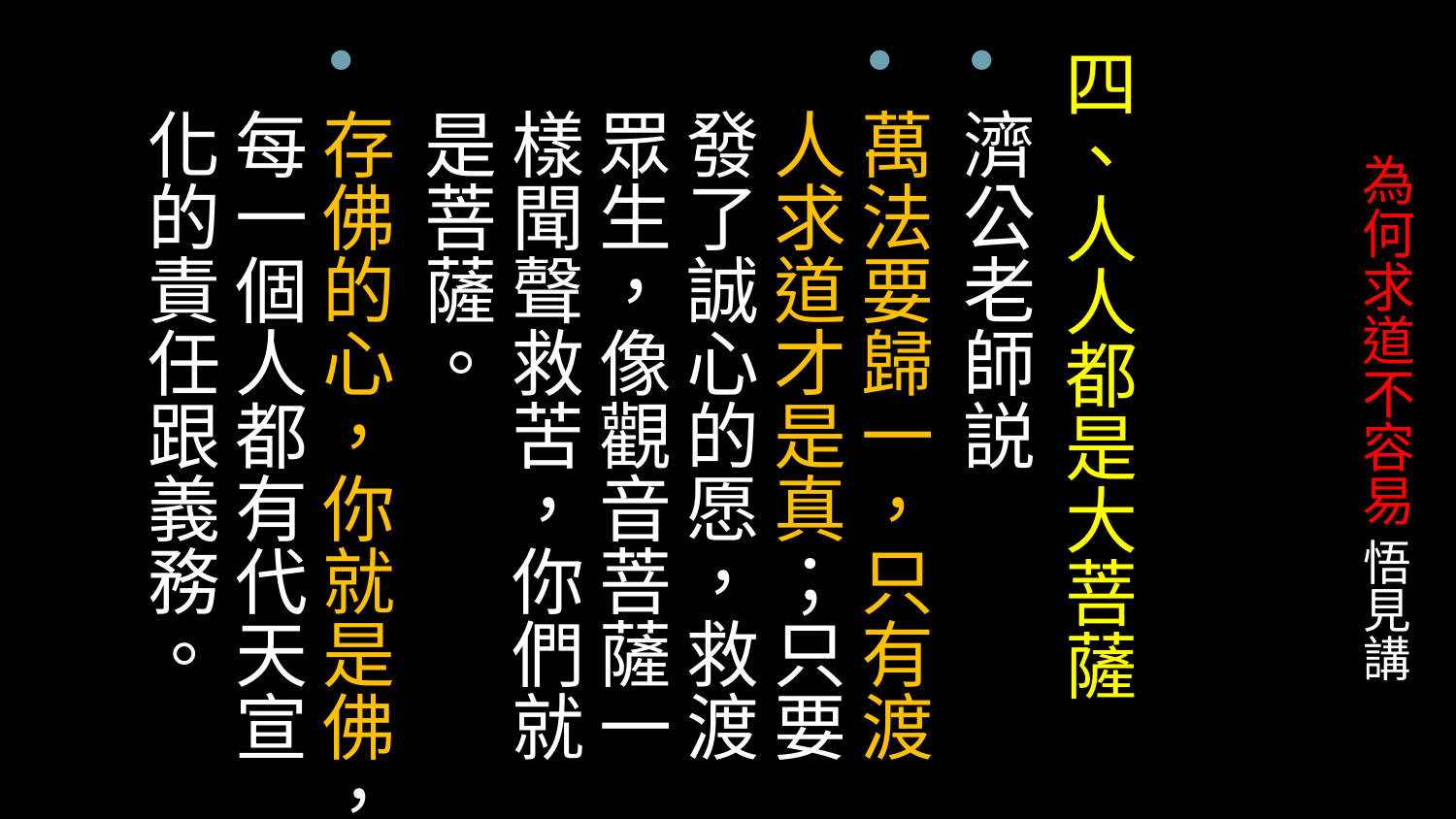

四、人人都是大菩薩
濟公老師説
萬法要歸一，只有渡人求道才是真；只要發了誠心的愿，救渡眾生，像觀音菩薩一樣聞聲救苦，你們就是菩薩。
存佛的心，你就是佛，每一個人都有代天宣化的責任跟義務。

# 為何求道不容易 悟見講